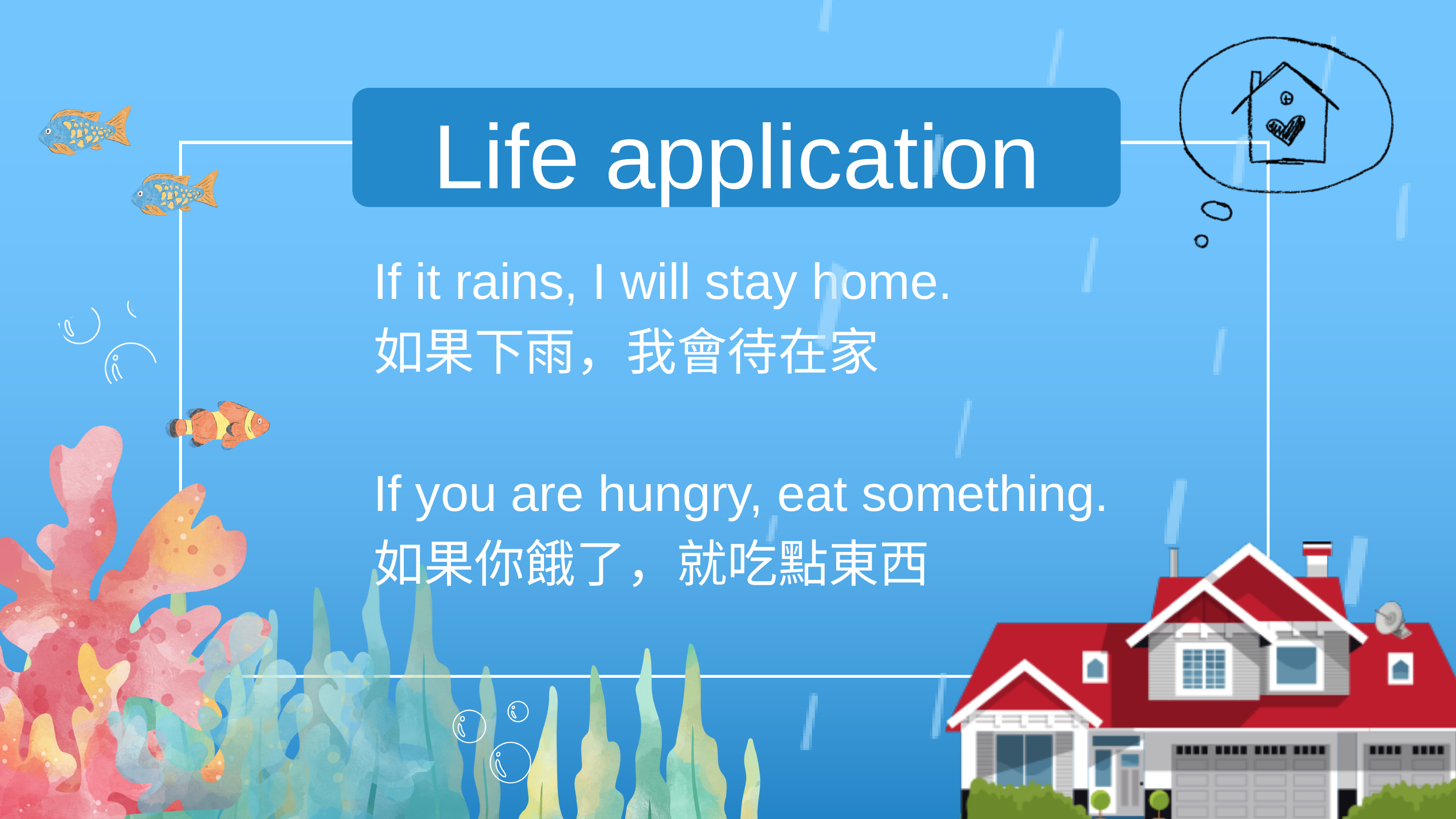

Life application

If it rains, I will stay home.
如果下雨，我會待在家

If you are hungry, eat something.
如果你餓了，就吃點東西